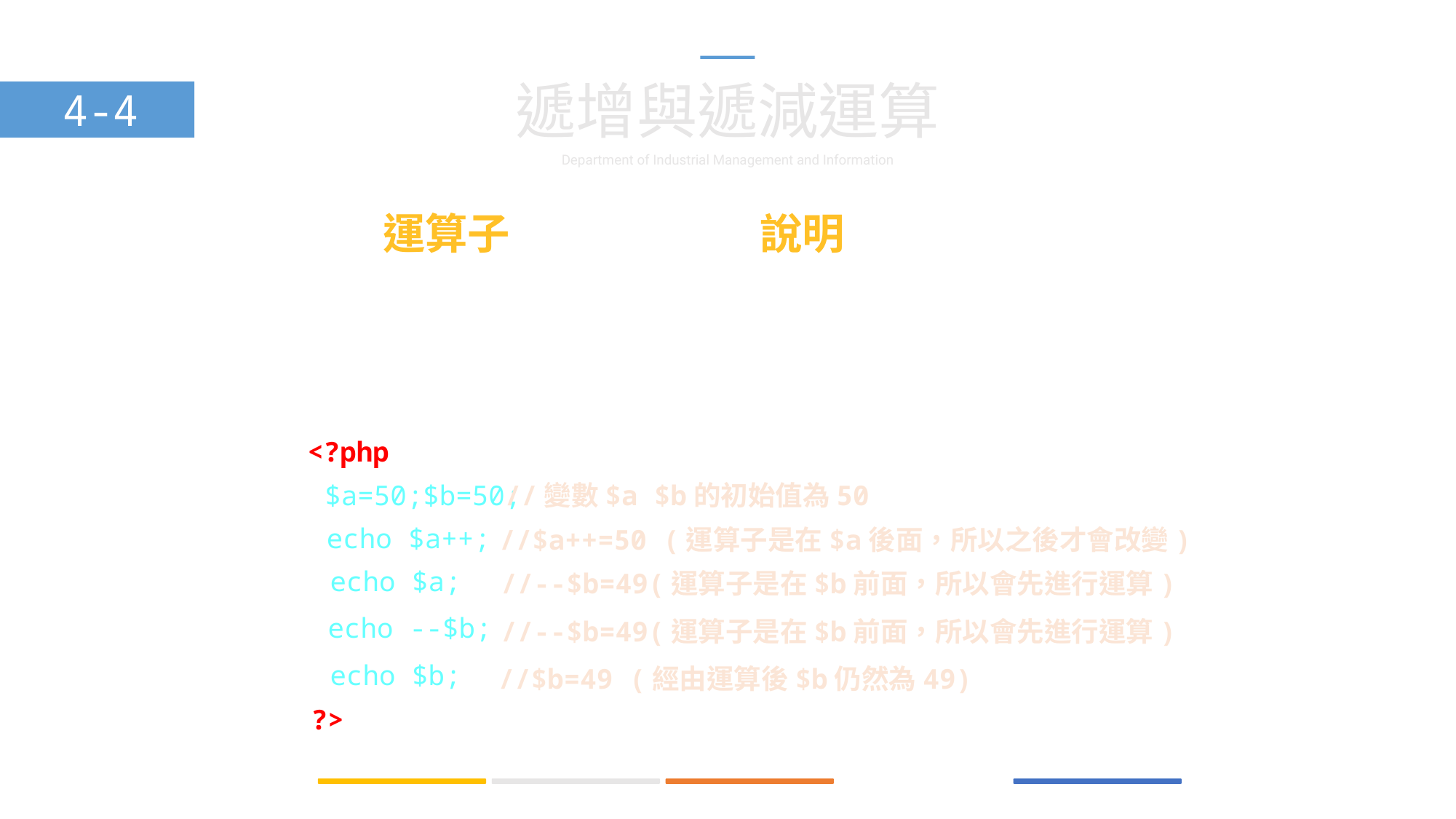

遞增與遞減運算
4-4
| 運算子 | 說明 |
| --- | --- |
| ++ | 遞增運算，將值加一 |
| -- | 遞減運算，將值減一 |
<?php
 $a=50;$b=50;
//變數$a $b的初始值為50
echo $a++;
//$a++=50 (運算子是在$a後面，所以之後才會改變)
 echo $a;
//--$b=49(運算子是在$b前面，所以會先進行運算)
 echo --$b;
//--$b=49(運算子是在$b前面，所以會先進行運算)
 echo $b;
//$b=49 (經由運算後$b仍然為49)
?>